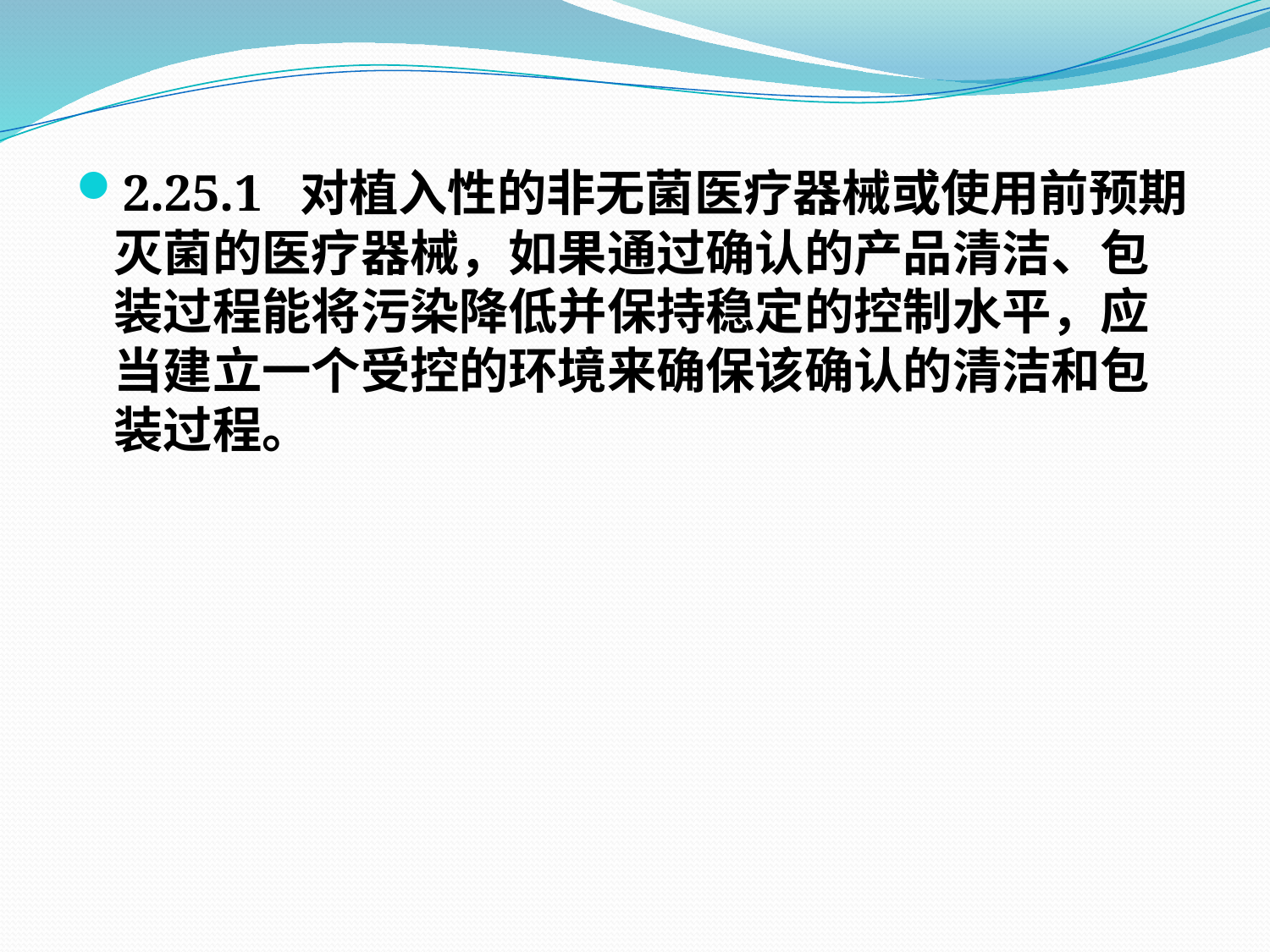

2.25.1  对植入性的非无菌医疗器械或使用前预期灭菌的医疗器械，如果通过确认的产品清洁、包装过程能将污染降低并保持稳定的控制水平，应当建立一个受控的环境来确保该确认的清洁和包装过程。